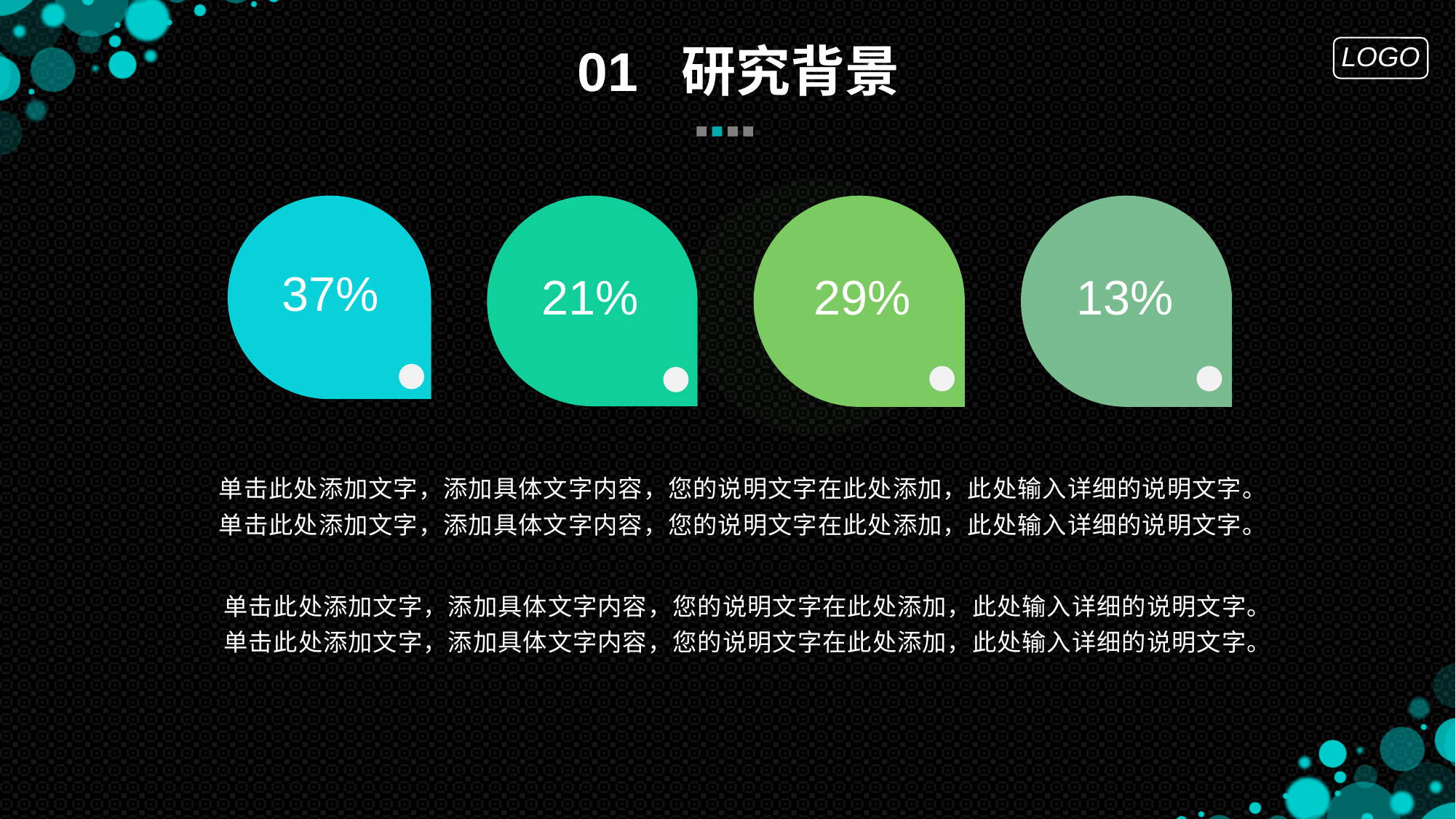

01  研究背景

29%

13%

37%

21%

单击此处添加文字，添加具体文字内容，您的说明文字在此处添加，此处输入详细的说明文字。单击此处添加文字，添加具体文字内容，您的说明文字在此处添加，此处输入详细的说明文字。
单击此处添加文字，添加具体文字内容，您的说明文字在此处添加，此处输入详细的说明文字。单击此处添加文字，添加具体文字内容，您的说明文字在此处添加，此处输入详细的说明文字。